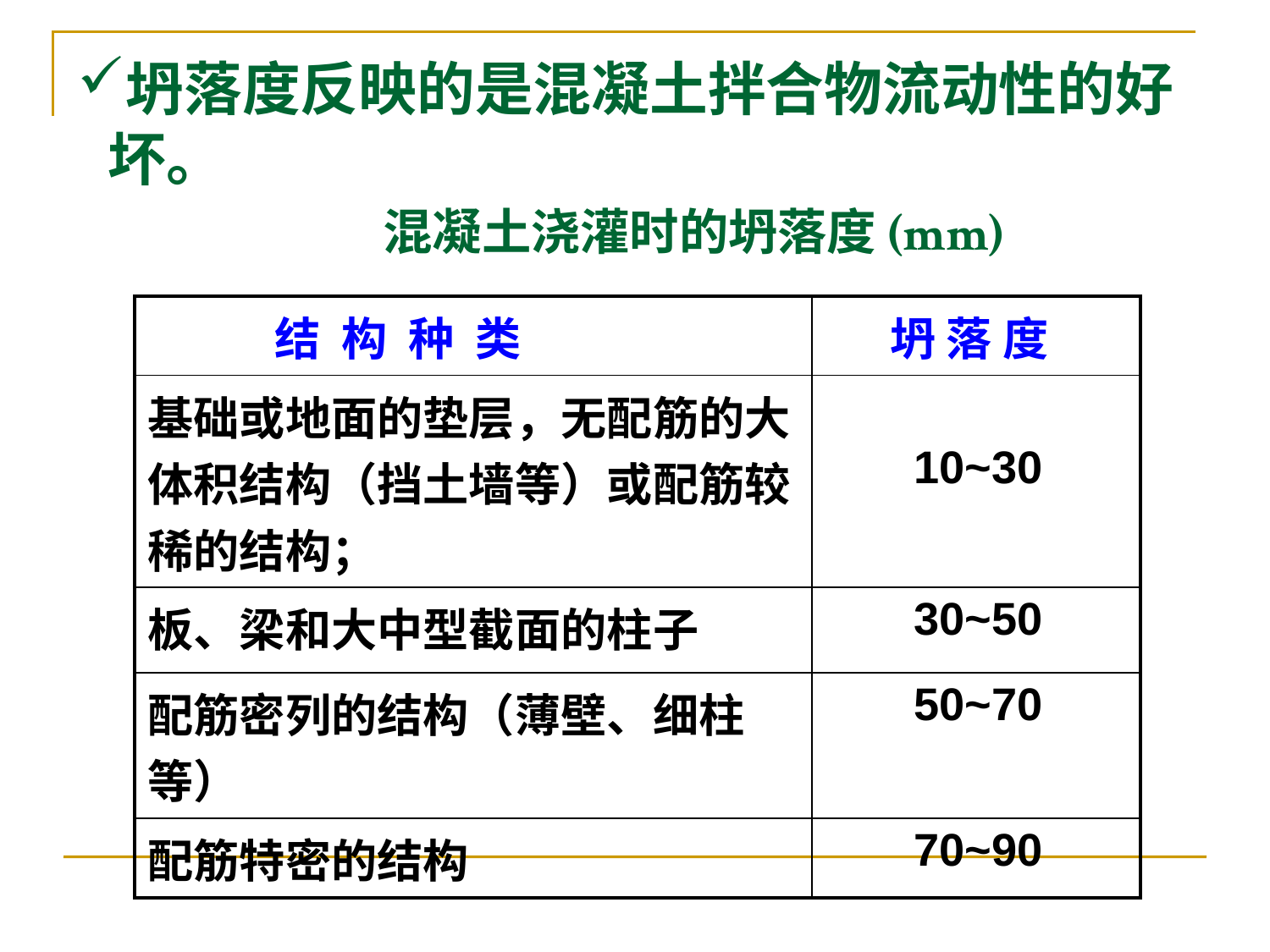

# 坍落度反映的是混凝土拌合物流动性的好坏。 混凝土浇灌时的坍落度(mm)

| 结 构 种 类 | 坍 落 度 |
| --- | --- |
| 基础或地面的垫层，无配筋的大体积结构（挡土墙等）或配筋较稀的结构； | 10~30 |
| 板、梁和大中型截面的柱子 | 30~50 |
| 配筋密列的结构（薄壁、细柱等） | 50~70 |
| 配筋特密的结构 | 70~90 |